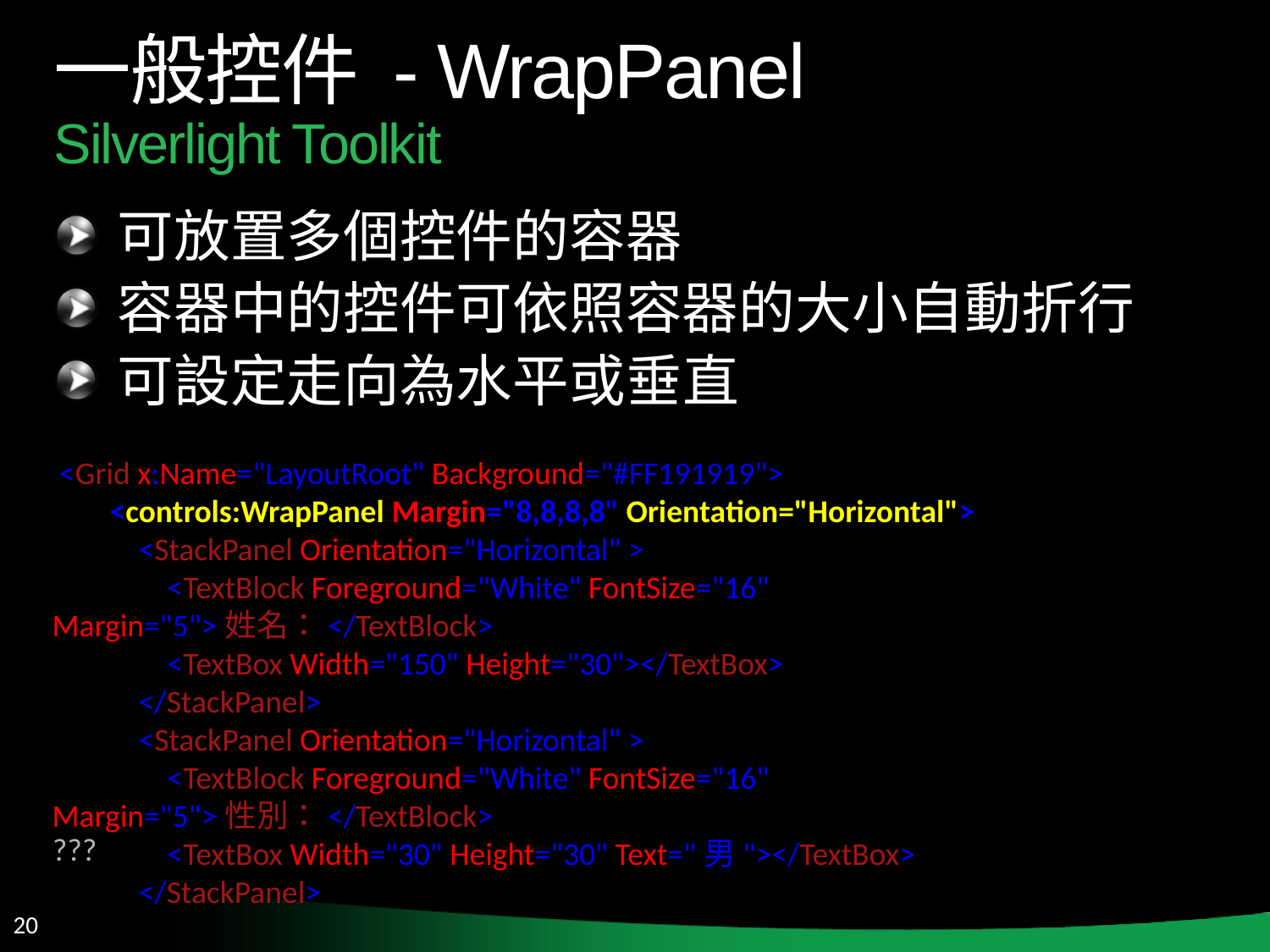

# 一般控件 - WrapPanel Silverlight Toolkit
可放置多個控件的容器
容器中的控件可依照容器的大小自動折行
可設定走向為水平或垂直
 <Grid x:Name="LayoutRoot" Background="#FF191919">
        <controls:WrapPanel Margin="8,8,8,8" Orientation="Horizontal">
            <StackPanel Orientation="Horizontal" >
                <TextBlock Foreground="White" FontSize="16" Margin="5">姓名：</TextBlock>
                <TextBox Width="150" Height="30"></TextBox>
            </StackPanel>
            <StackPanel Orientation="Horizontal" >
                <TextBlock Foreground="White" FontSize="16" Margin="5">性別：</TextBlock>
                <TextBox Width="30" Height="30" Text="男"></TextBox>
            </StackPanel>
???